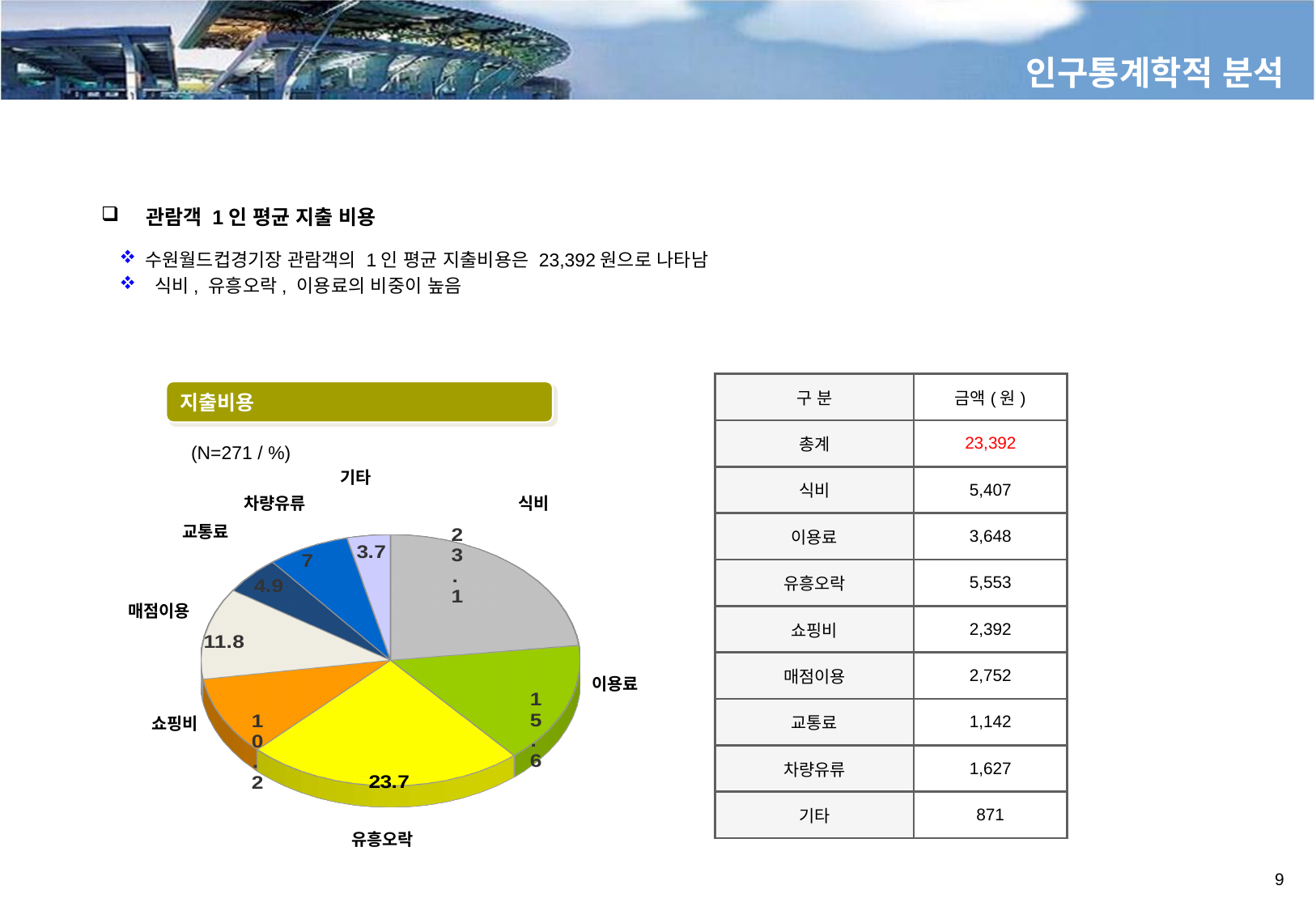

인구통계학적 분석
  관람객 1인 평균 지출 비용
수원월드컵경기장 관람객의 1인 평균 지출비용은 23,392원으로 나타남
 식비, 유흥오락, 이용료의 비중이 높음
| 구 분 | 금액(원) |
| --- | --- |
| 총계 | 23,392 |
| 식비 | 5,407 |
| 이용료 | 3,648 |
| 유흥오락 | 5,553 |
| 쇼핑비 | 2,392 |
| 매점이용 | 2,752 |
| 교통료 | 1,142 |
| 차량유류 | 1,627 |
| 기타 | 871 |
지출비용
(N=271 / %)
기타

[unsupported chart]

차량유류
식비
교통료
매점이용
이용료
쇼핑비
유흥오락
9